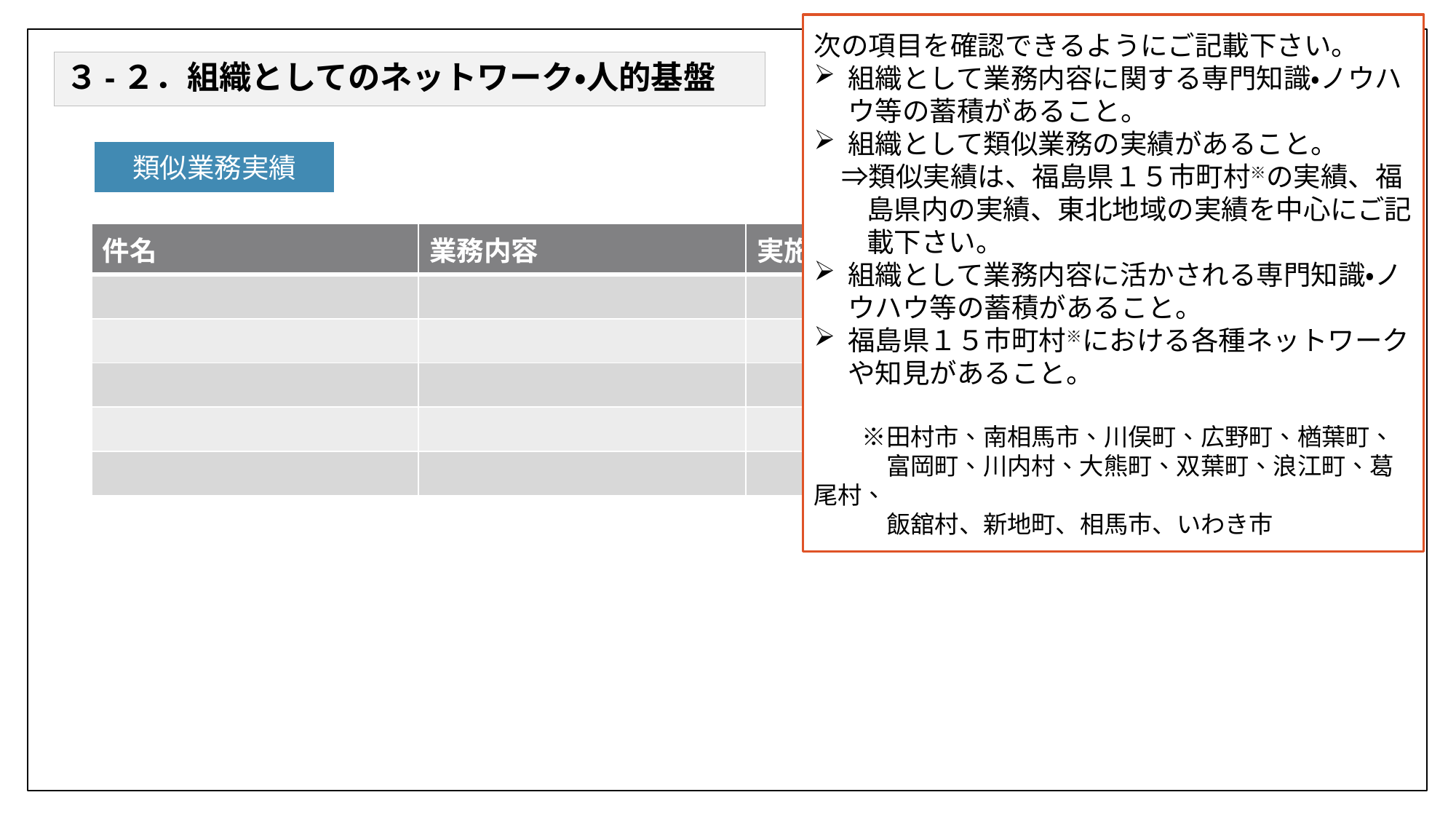

次の項目を確認できるようにご記載下さい。
組織として業務内容に関する専門知識・ノウハウ等の蓄積があること。
組織として類似業務の実績があること。
　⇒類似実績は、福島県１５市町村※の実績、福島県内の実績、東北地域の実績を中心にご記載下さい。
組織として業務内容に活かされる専門知識・ノウハウ等の蓄積があること。
福島県１５市町村※における各種ネットワークや知見があること。

　　※田村市、南相馬市、川俣町、広野町、楢葉町、
　　　富岡町、川内村、大熊町、双葉町、浪江町、葛尾村、
　　　飯舘村、新地町、相馬市、いわき市
３-２．組織としてのネットワーク・人的基盤
類似業務実績
| 件名 | 業務内容 | 実施年度 | 発注者 |
| --- | --- | --- | --- |
|  |  |  |  |
|  |  |  |  |
|  |  |  |  |
|  |  |  |  |
|  |  |  |  |